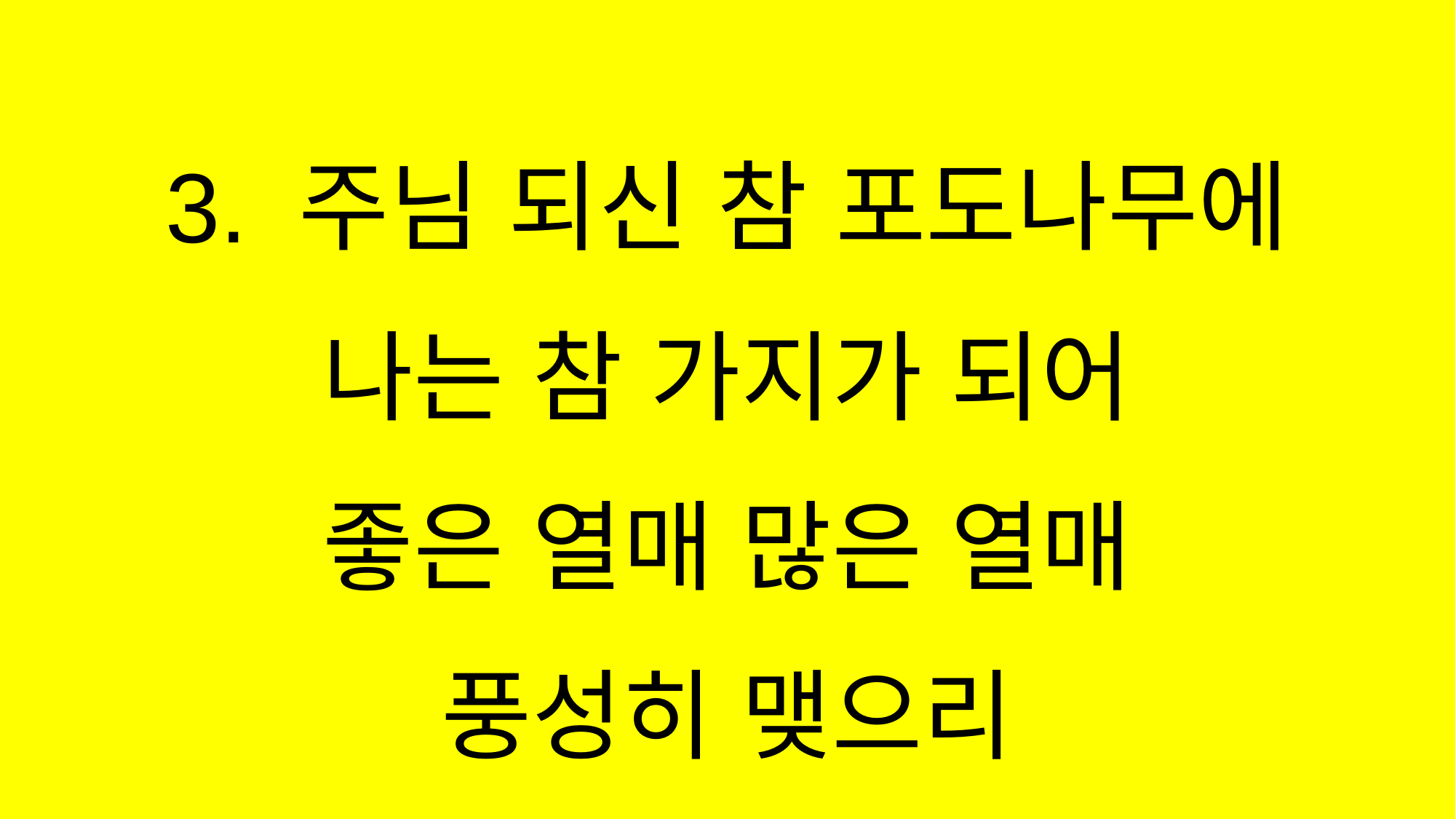

#
3. 주님 되신 참 포도나무에

나는 참 가지가 되어

좋은 열매 많은 열매

풍성히 맺으리